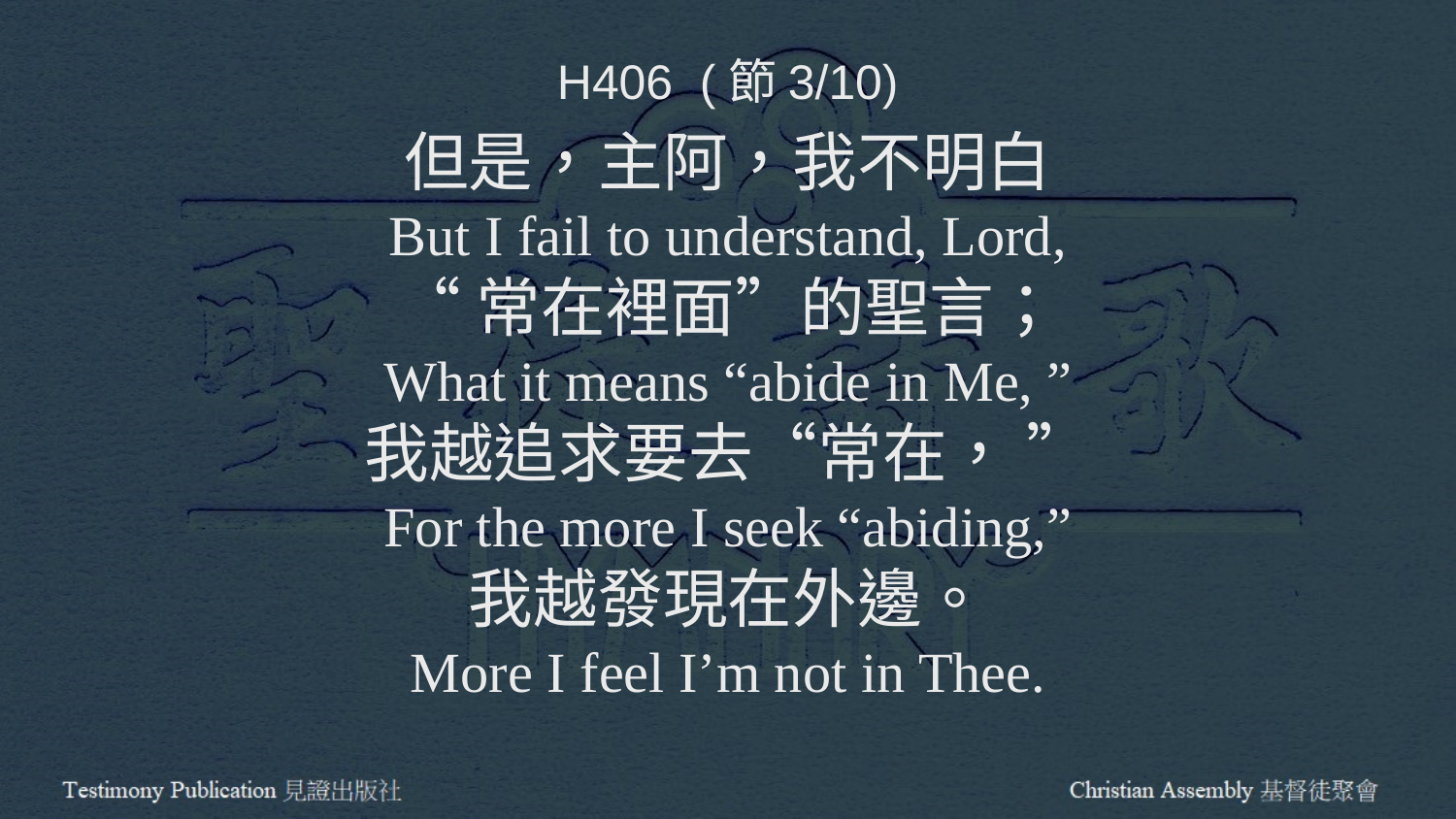

H406  (節3/10)
但是，主阿，我不明白
But I fail to understand, Lord,
“常在裡面”的聖言；
What it means “abide in Me, ”
我越追求要去“常在， ”
For the more I seek “abiding,”
我越發現在外邊。
More I feel I’m not in Thee.